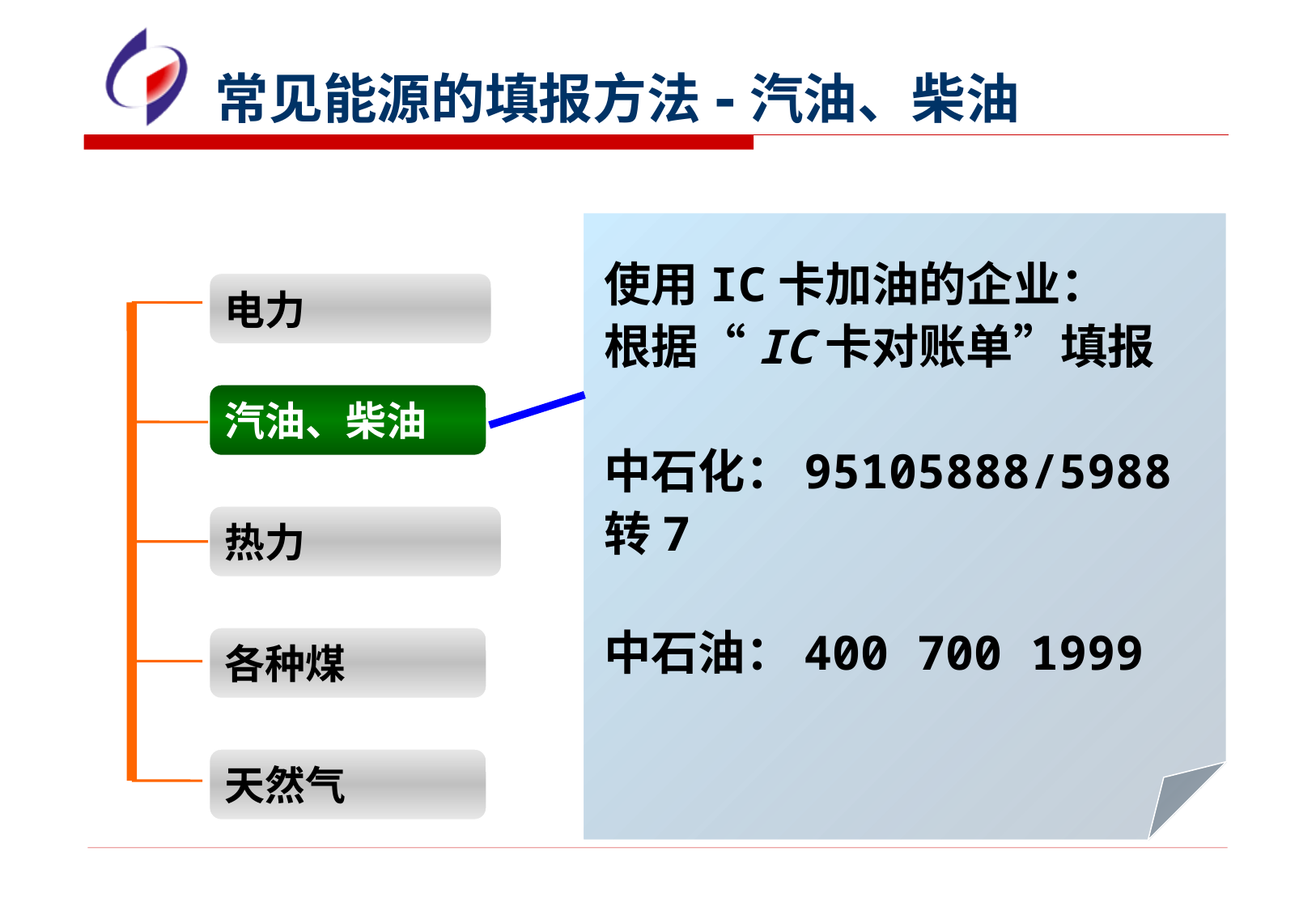

常见能源的填报方法-汽油、柴油

使用IC卡加油的企业：
根据“IC卡对账单”填报

中石化：95105888/5988 转7

中石油：400 700 1999

电力

汽油、柴油

热力

各种煤

天然气